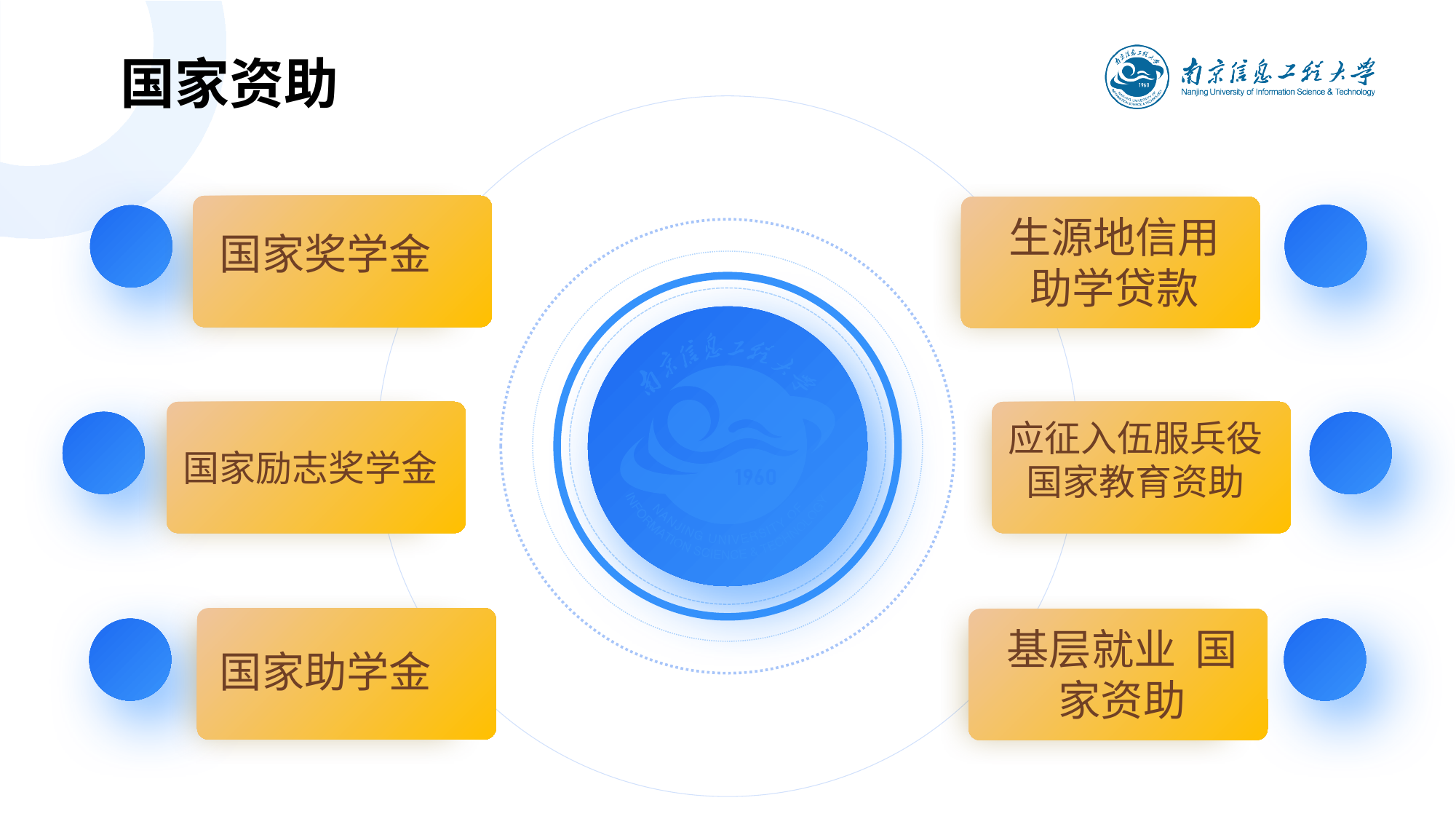

# 国家资助

国家奖学金

生源地信用助学贷款

（四）

（一）

国家励志奖学金

应征入伍服兵役国家教育资助

（二）

（五）

国家助学金

基层就业  国家资助

（三）

（六）